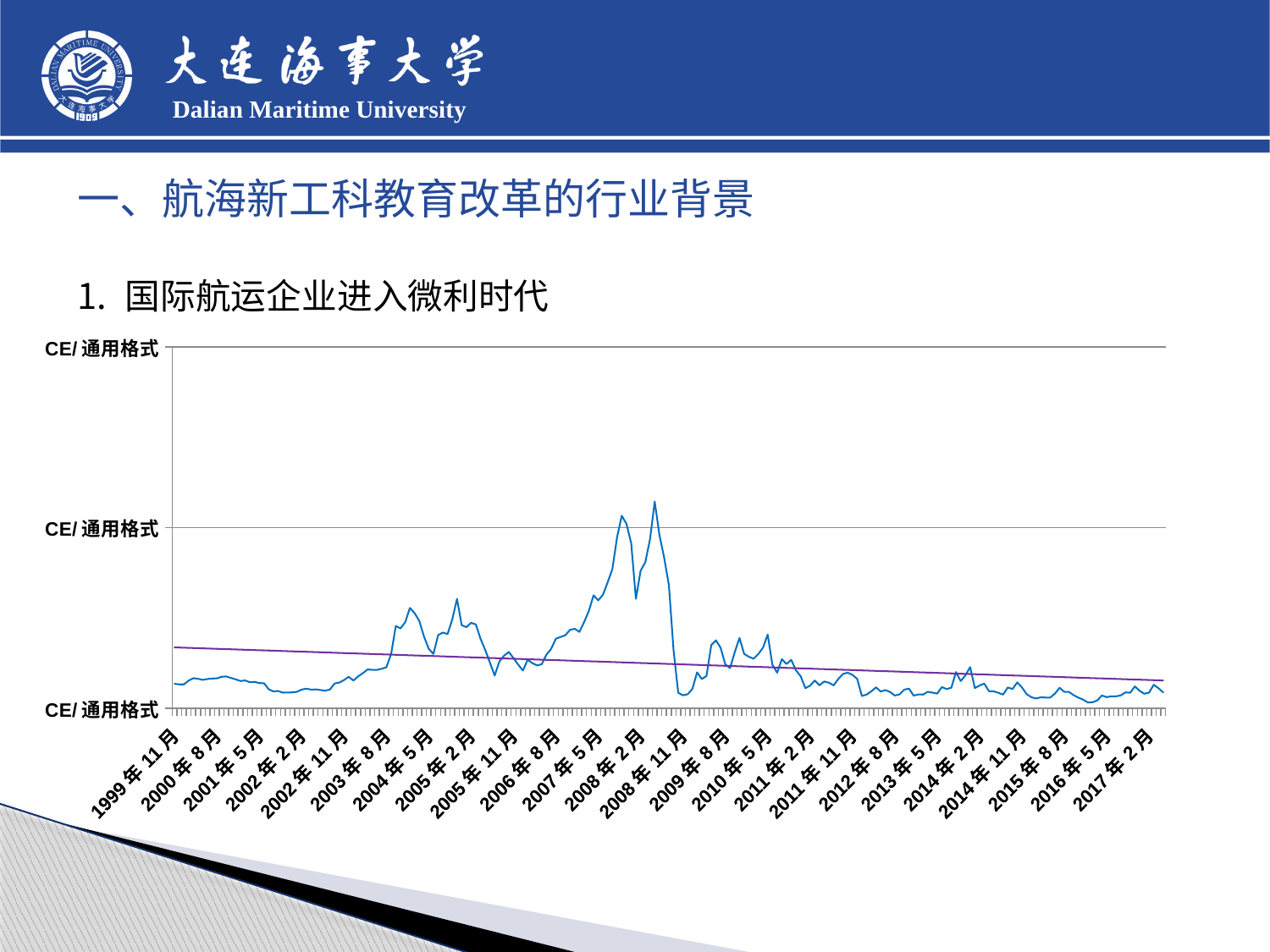

一、航海新工科教育改革的行业背景

国际航运企业进入微利时代

### Chart

| Category |  |
|---|---|
| 36465 | 1351.0 |
| 36495 | 1319.0 |
| 36526 | 1319.0 |
| 36557 | 1531.0 |
| 36586 | 1660.0 |
| 36617 | 1628.0 |
| 36647 | 1566.0 |
| 36678 | 1616.0 |
| 36708 | 1642.0 |
| 36739 | 1652.0 |
| 36770 | 1739.0 |
| 36800 | 1759.0 |
| 36831 | 1672.0 |
| 36861 | 1599.0 |
| 36892 | 1504.0 |
| 36923 | 1537.0 |
| 36951 | 1438.0 |
| 36982 | 1459.0 |
| 37012 | 1389.0 |
| 37043 | 1386.0 |
| 37073 | 1049.0 |
| 37104 | 927.0 |
| 37135 | 952.0 |
| 37165 | 861.0 |
| 37196 | 868.0 |
| 37226 | 876.0 |
| 37257 | 908.0 |
| 37288 | 1031.0 |
| 37316 | 1082.0 |
| 37347 | 1027.0 |
| 37377 | 1042.0 |
| 37408 | 1005.0 |
| 37438 | 968.0 |
| 37469 | 1036.0 |
| 37500 | 1367.0 |
| 37530 | 1417.0 |
| 37561 | 1560.0 |
| 37591 | 1738.0 |
| 37622 | 1530.0 |
| 37653 | 1764.0 |
| 37681 | 1939.0 |
| 37712 | 2142.0 |
| 37742 | 2127.0 |
| 37773 | 2125.0 |
| 37803 | 2181.0 |
| 37834 | 2265.0 |
| 37865 | 2993.0 |
| 37895 | 4555.0 |
| 37926 | 4417.0 |
| 37956 | 4765.0 |
| 37987 | 5551.0 |
| 38018 | 5263.0 |
| 38047 | 4822.0 |
| 38078 | 3958.0 |
| 38108 | 3286.0 |
| 38139 | 3005.0 |
| 38169 | 4048.0 |
| 38200 | 4186.0 |
| 38231 | 4105.0 |
| 38261 | 4922.0 |
| 38292 | 6051.0 |
| 38322 | 4598.0 |
| 38353 | 4488.0 |
| 38384 | 4726.0 |
| 38412 | 4637.0 |
| 38443 | 3850.0 |
| 38473 | 3219.0 |
| 38504 | 2521.0 |
| 38534 | 1804.0 |
| 38565 | 2592.0 |
| 38596 | 2907.0 |
| 38626 | 3113.0 |
| 38657 | 2770.0 |
| 38687 | 2407.0 |
| 38718 | 2081.0 |
| 38749 | 2680.0 |
| 38777 | 2496.0 |
| 38808 | 2368.0 |
| 38838 | 2436.0 |
| 38869 | 2964.0 |
| 38899 | 3285.0 |
| 38930 | 3847.0 |
| 38961 | 3944.0 |
| 38991 | 4037.0 |
| 39022 | 4336.0 |
| 39052 | 4397.0 |
| 39083 | 4225.0 |
| 39114 | 4765.0 |
| 39142 | 5388.0 |
| 39173 | 6248.0 |
| 39203 | 5971.0 |
| 39234 | 6278.0 |
| 39264 | 6967.0 |
| 39295 | 7702.0 |
| 39326 | 9474.0 |
| 39356 | 10656.0 |
| 39387 | 10210.0 |
| 39417 | 9143.0 |
| 39448 | 6052.0 |
| 39479 | 7613.0 |
| 39508 | 8081.0 |
| 39539 | 9356.0 |
| 39569 | 11440.0 |
| 39600 | 9589.0 |
| 39630 | 8341.0 |
| 39661 | 6809.0 |
| 39692 | 3217.0 |
| 39722 | 851.0 |
| 39753 | 715.0 |
| 39783 | 774.0 |
| 39814 | 1070.0 |
| 39845 | 1986.0 |
| 39873 | 1615.0 |
| 39904 | 1786.0 |
| 39934 | 3494.0 |
| 39965 | 3757.0 |
| 39995 | 3350.0 |
| 40026 | 2421.0 |
| 40057 | 2220.0 |
| 40087 | 3103.0 |
| 40118 | 3887.0 |
| 40148 | 3005.0 |
| 40179 | 2848.0 |
| 40210 | 2738.0 |
| 40238 | 2998.0 |
| 40269 | 3354.0 |
| 40299 | 4078.0 |
| 40330 | 2406.0 |
| 40360 | 1967.0 |
| 40391 | 2713.0 |
| 40422 | 2446.0 |
| 40452 | 2678.0 |
| 40483 | 2099.0 |
| 40513 | 1773.0 |
| 40544 | 1107.0 |
| 40575 | 1251.0 |
| 40603 | 1530.0 |
| 40634 | 1269.0 |
| 40664 | 1480.0 |
| 40695 | 1413.0 |
| 40725 | 1264.0 |
| 40756 | 1619.0 |
| 40787 | 1899.0 |
| 40817 | 1965.0 |
| 40848 | 1846.0 |
| 40878 | 1624.0 |
| 40909 | 680.0 |
| 40940 | 750.0 |
| 40969 | 934.0 |
| 41000 | 1155.0 |
| 41030 | 923.0 |
| 41061 | 1004.0 |
| 41091 | 897.0 |
| 41122 | 703.0 |
| 41153 | 766.0 |
| 41183 | 1026.0 |
| 41214 | 1086.0 |
| 41244 | 699.0 |
| 41275 | 760.0 |
| 41306 | 757.0 |
| 41334 | 910.0 |
| 41365 | 863.0 |
| 41395 | 809.0 |
| 41426 | 1171.0 |
| 41456 | 1062.0 |
| 41487 | 1132.0 |
| 41518 | 2003.0 |
| 41548 | 1504.0 |
| 41579 | 1821.0 |
| 41609 | 2277.0 |
| 41640 | 1110.0 |
| 41671 | 1258.0 |
| 41699 | 1362.0 |
| 41730 | 943.0 |
| 41760 | 934.0 |
| 41791 | 850.0 |
| 41821 | 755.0 |
| 41852 | 1147.0 |
| 41883 | 1063.0 |
| 41913 | 1428.0 |
| 41944 | 1153.0 |
| 41974 | 782.0 |
| 42005 | 608.0 |
| 42036 | 540.0 |
| 42064 | 602.0 |
| 42095 | 591.0 |
| 42125 | 589.0 |
| 42156 | 800.0 |
| 42186 | 1131.0 |
| 42217 | 903.0 |
| 42248 | 900.0 |
| 42278 | 721.0 |
| 42309 | 584.0 |
| 42339 | 478.0 |
| 42370 | 317.0 |
| 42401 | 329.0 |
| 42430 | 429.0 |
| 42461 | 703.0 |
| 42491 | 612.0 |
| 42522 | 660.0 |
| 42552 | 656.0 |
| 42583 | 711.0 |
| 42614 | 875.0 |
| 42646 | 857.0 |
| 42675 | 1204.0 |
| 42705 | 961.0 |
| 42736 | 800.0 |
| 42767 | 859.0 |
| 42795 | 1297.0 |
| 42826 | 1109.0 |
| 42856 | 878.0 |